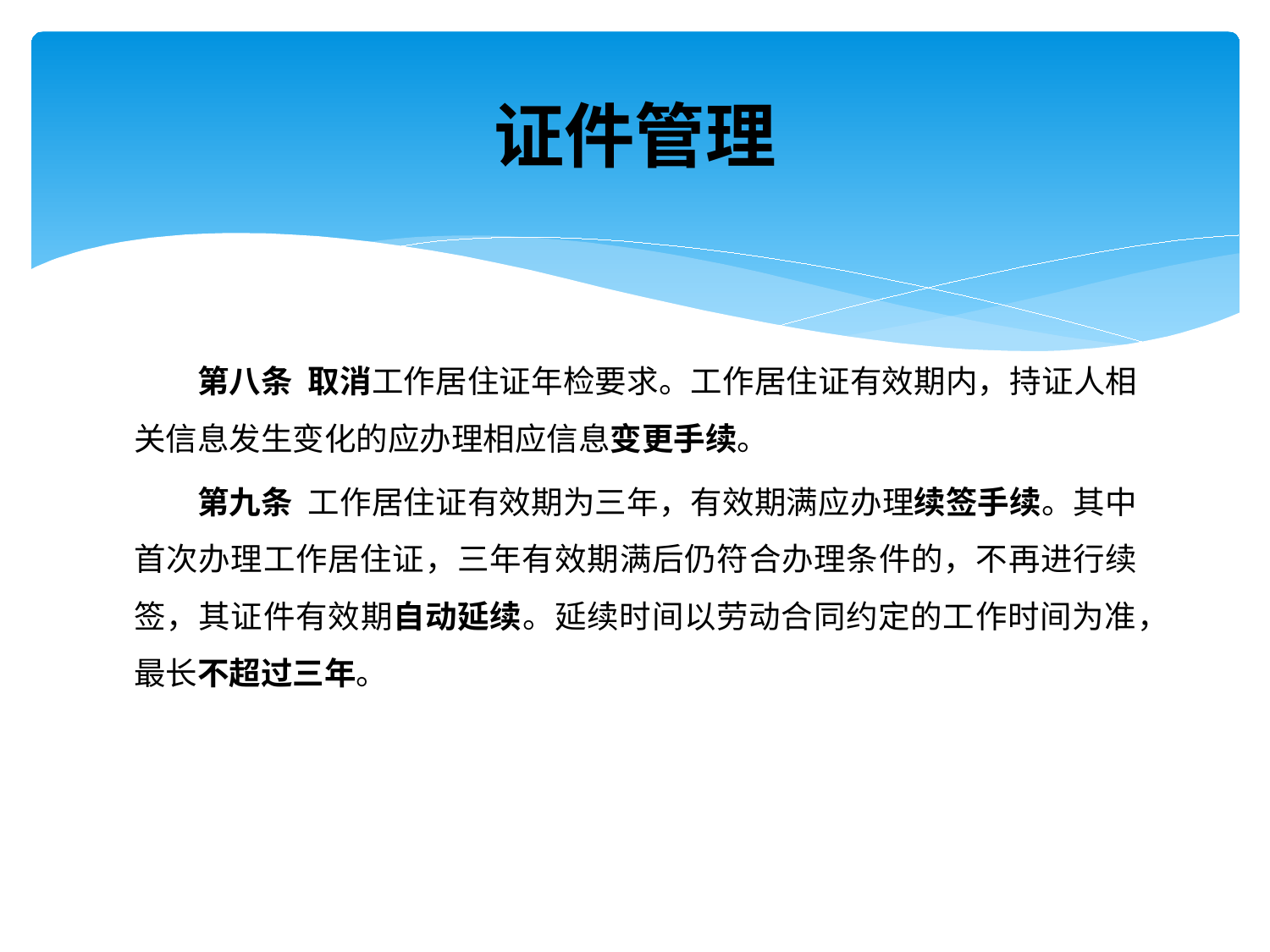

# 证件管理
第八条  取消工作居住证年检要求。工作居住证有效期内，持证人相关信息发生变化的应办理相应信息变更手续。
第九条  工作居住证有效期为三年，有效期满应办理续签手续。其中首次办理工作居住证，三年有效期满后仍符合办理条件的，不再进行续签，其证件有效期自动延续。延续时间以劳动合同约定的工作时间为准，最长不超过三年。